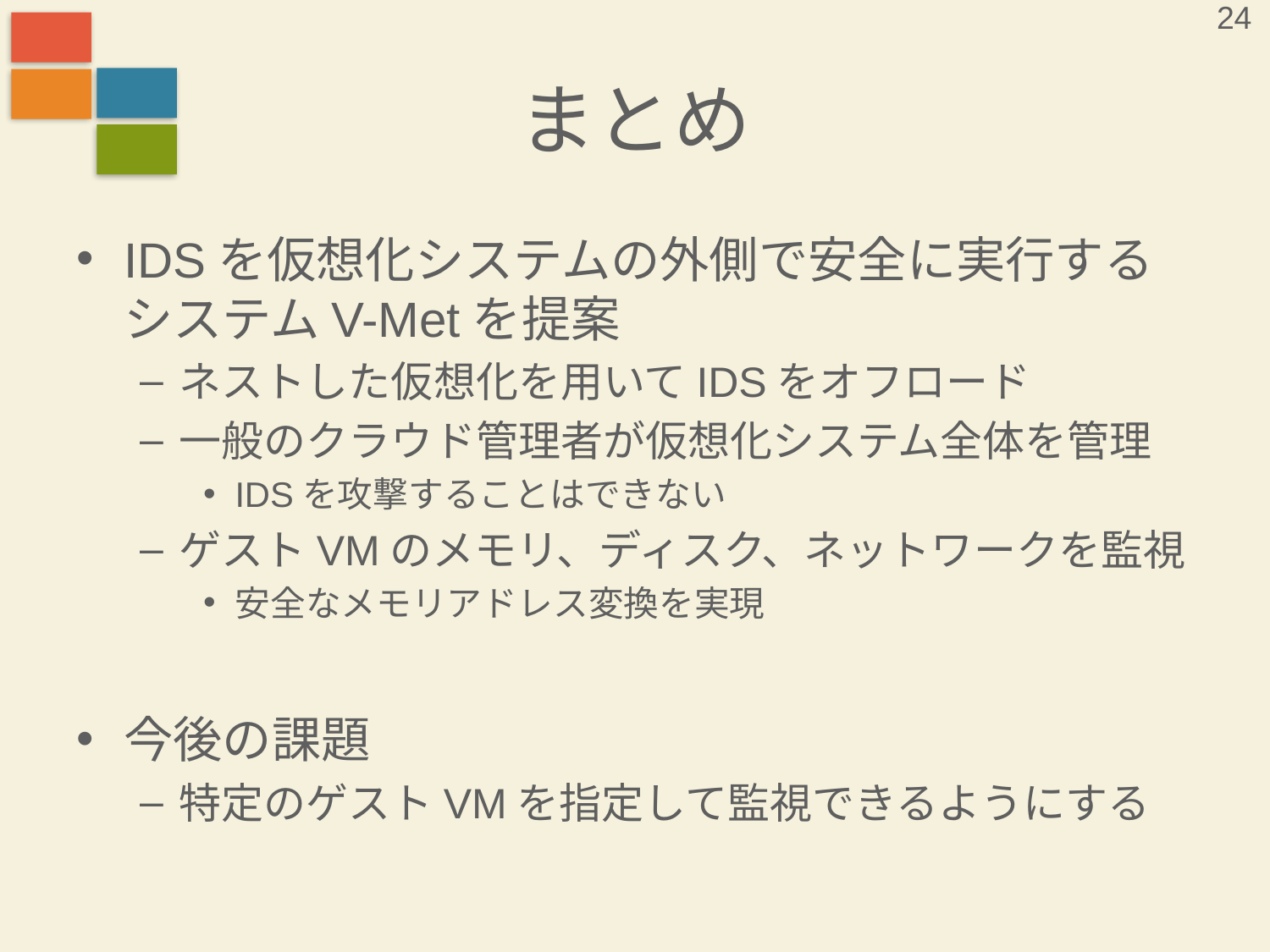

24
# まとめ
IDSを仮想化システムの外側で安全に実行するシステムV-Metを提案
ネストした仮想化を用いてIDSをオフロード
一般のクラウド管理者が仮想化システム全体を管理
IDSを攻撃することはできない
ゲストVMのメモリ、ディスク、ネットワークを監視
安全なメモリアドレス変換を実現

今後の課題
特定のゲストVMを指定して監視できるようにする